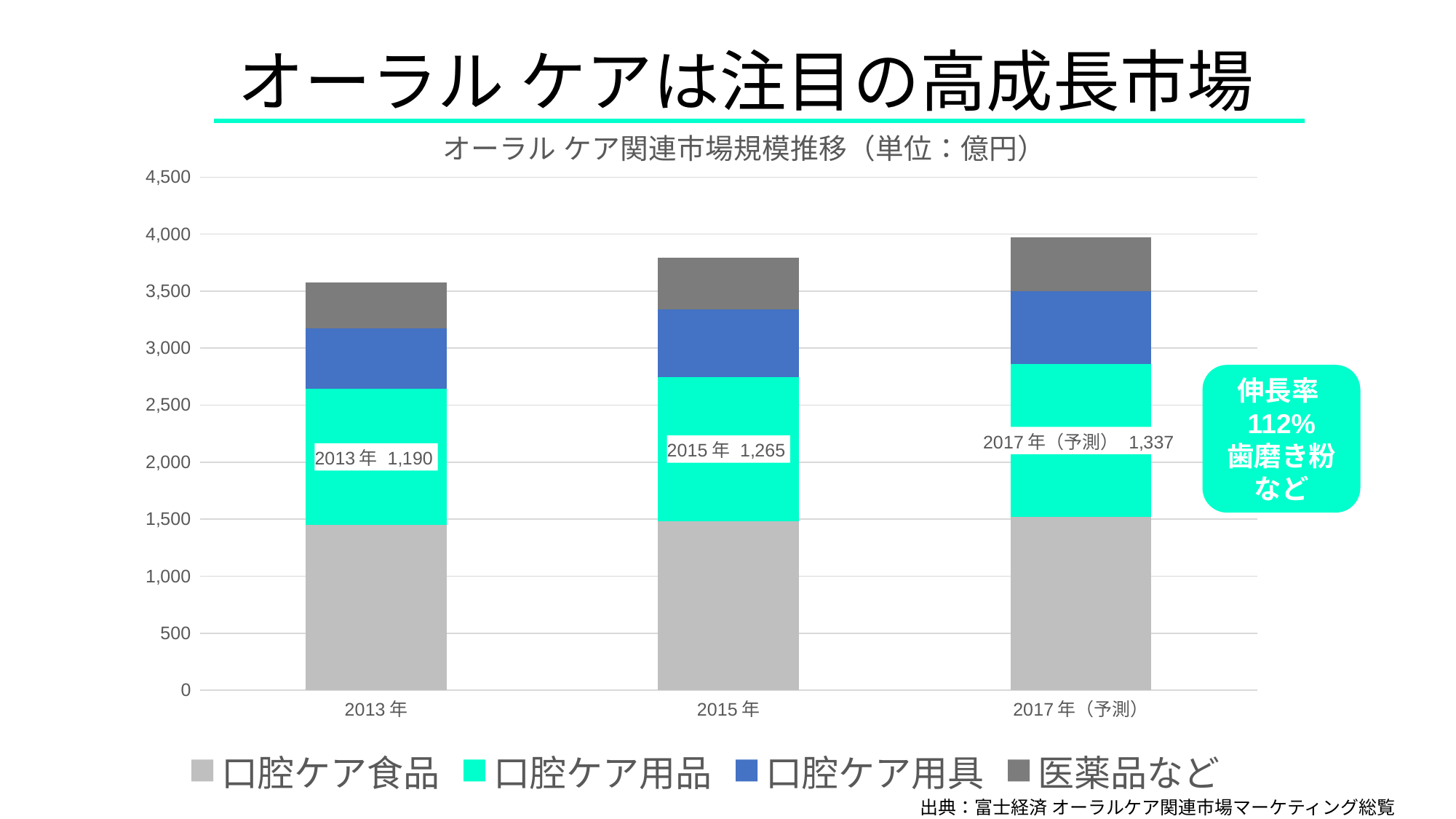

オーラル ケアは注目の高成長市場

### Chart: オーラル ケア関連市場規模推移（単位：億円）

| Category | 口腔ケア食品 | 口腔ケア用品 | 口腔ケア用具 | 医薬品など |
|---|---|---|---|---|
| 2013年 | 1451.0 | 1190.0 | 536.0 | 397.0 |
| 2015年 | 1483.0 | 1265.0 | 592.0 | 454.0 |
| 2017年（予測） | 1521.0 | 1337.0 | 641.0 | 474.0 |
伸長率112%
歯磨き粉など
出典：富士経済 オーラルケア関連市場マーケティング総覧 2016